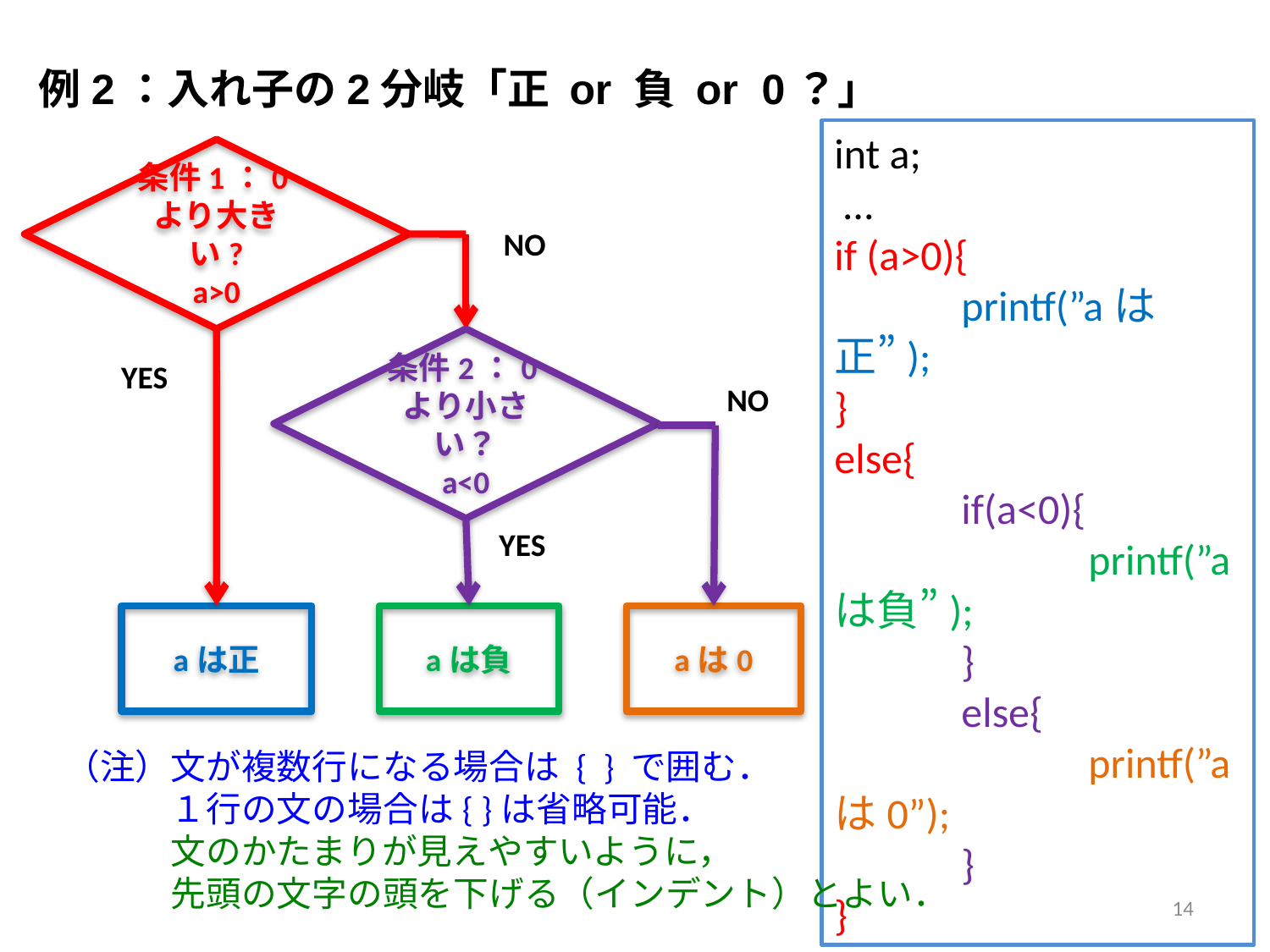

例2：入れ子の2分岐「正 or 負 or  0？」
int a;
 …
if (a>0){
	printf(”aは正”);
}
else{
	if(a<0){
		printf(”aは負”);
	}
	else{
		printf(”aは0”);
	}
}
条件1：0より大きい?
a>0
NO
条件2：0より小さい？
a<0
YES
NO
YES
aは正
aは負
aは0
（注）文が複数行になる場合は {  } で囲む．
　　　１行の文の場合は{ }は省略可能．
　　　文のかたまりが見えやすいように，
　　　先頭の文字の頭を下げる（インデント）とよい．
14